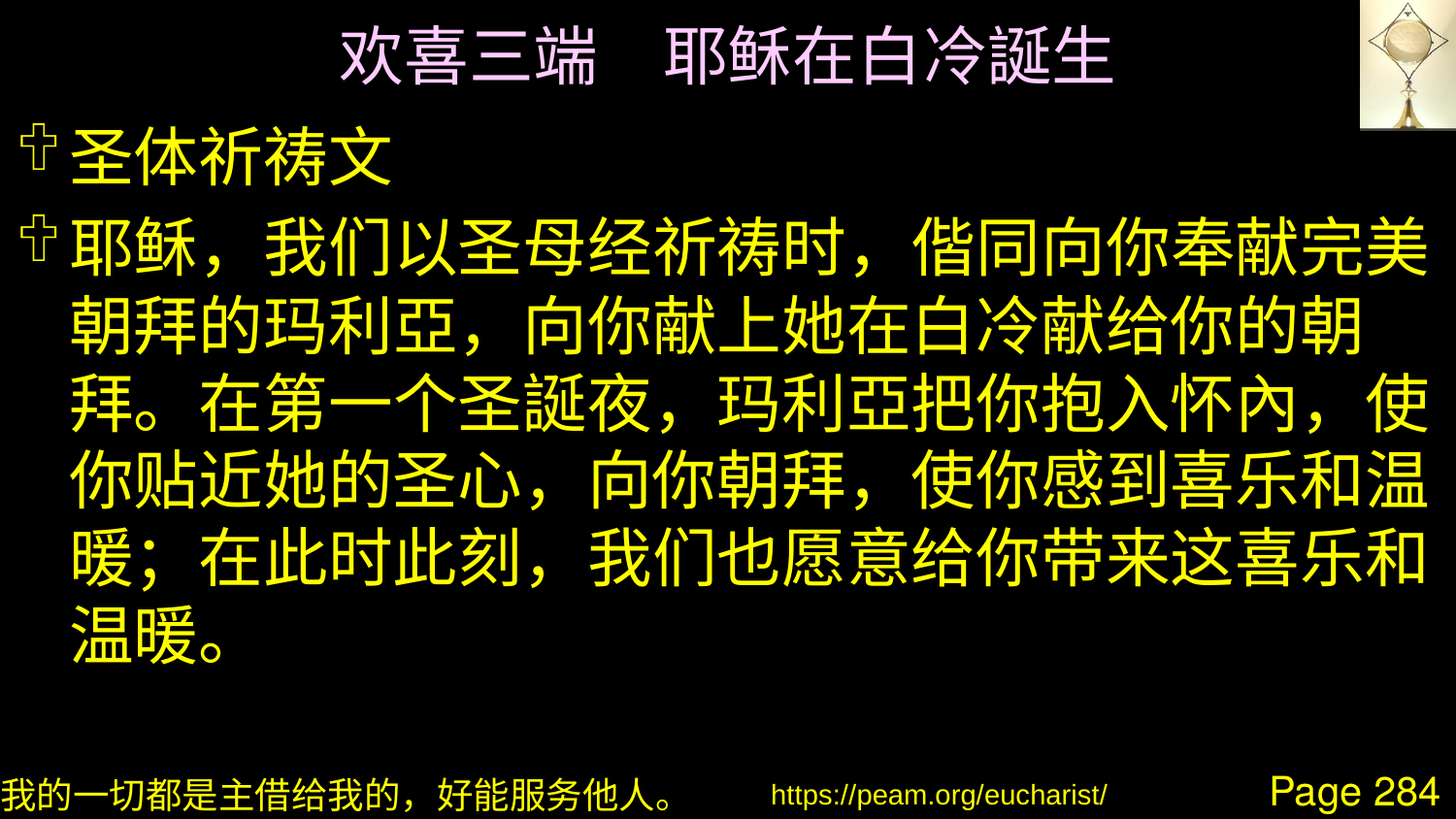

# 欢喜三端　耶稣在白冷誕生
圣体祈祷文
耶稣，我们以圣母经祈祷时，偕同向你奉献完美朝拜的玛利亞，向你献上她在白冷献给你的朝拜。在第一个圣誕夜，玛利亞把你抱入怀內，使你贴近她的圣心，向你朝拜，使你感到喜乐和温暖；在此时此刻，我们也愿意给你带来这喜乐和温暖。